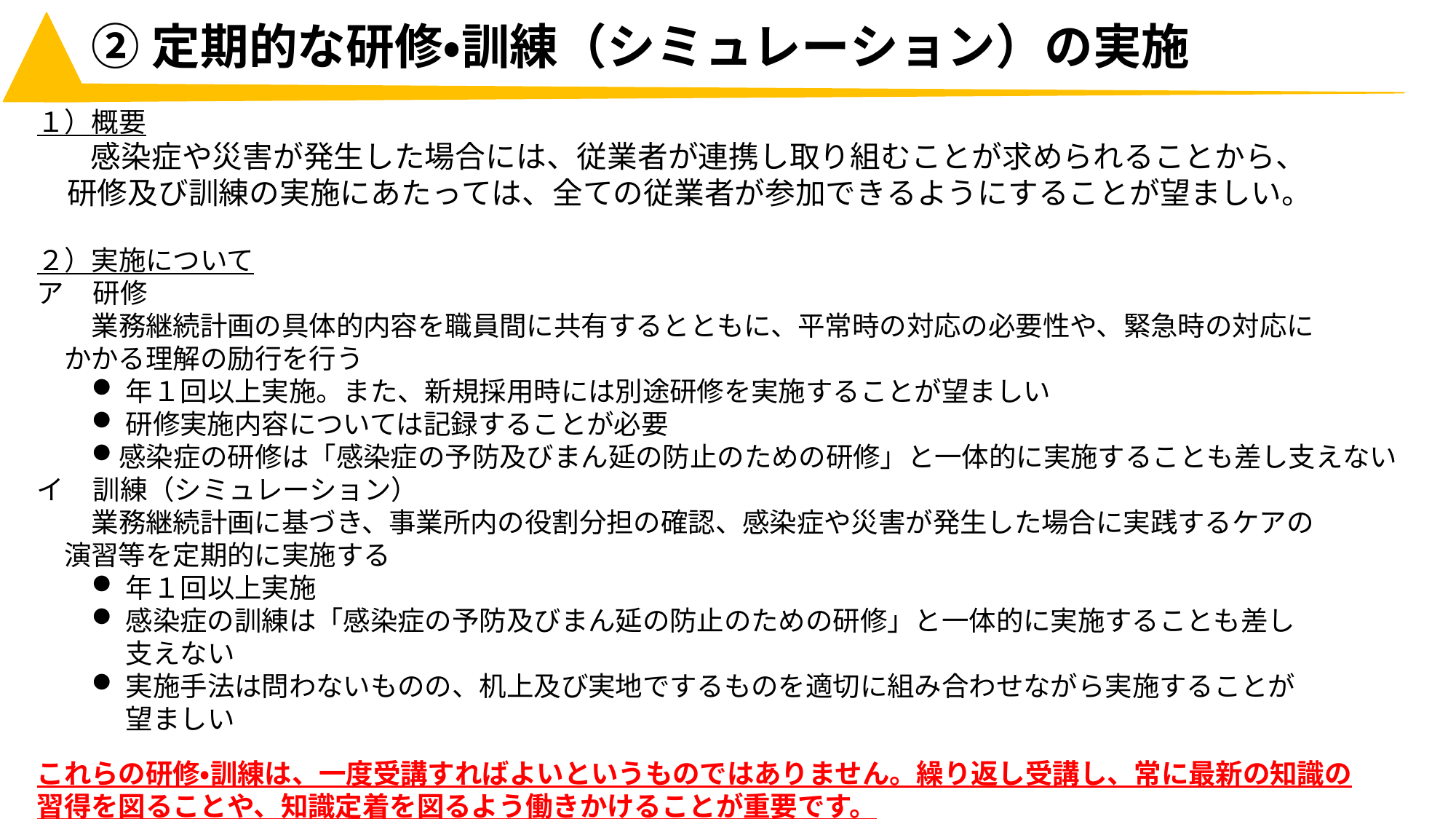

# ②定期的な研修・訓練（シミュレーション）の実施
１）概要
感染症や災害が発生した場合には、従業者が連携し取り組むことが求められることから、
研修及び訓練の実施にあたっては、全ての従業者が参加できるようにすることが望ましい。
２）実施について
ア	研修
業務継続計画の具体的内容を職員間に共有するとともに、平常時の対応の必要性や、緊急時の対応に
かかる理解の励行を行う
年１回以上実施。また、新規採用時には別途研修を実施することが望ましい
研修実施内容については記録することが必要
感染症の研修は「感染症の予防及びまん延の防止のための研修」と一体的に実施することも差し支えない イ	訓練（シミュレーション）
業務継続計画に基づき、事業所内の役割分担の確認、感染症や災害が発生した場合に実践するケアの 演習等を定期的に実施する
年１回以上実施
感染症の訓練は「感染症の予防及びまん延の防止のための研修」と一体的に実施することも差し支えない
実施手法は問わないものの、机上及び実地でするものを適切に組み合わせながら実施することが望ましい

これらの研修・訓練は、一度受講すればよいというものではありません。繰り返し受講し、常に最新の知識の 習得を図ることや、知識定着を図るよう働きかけることが重要です。